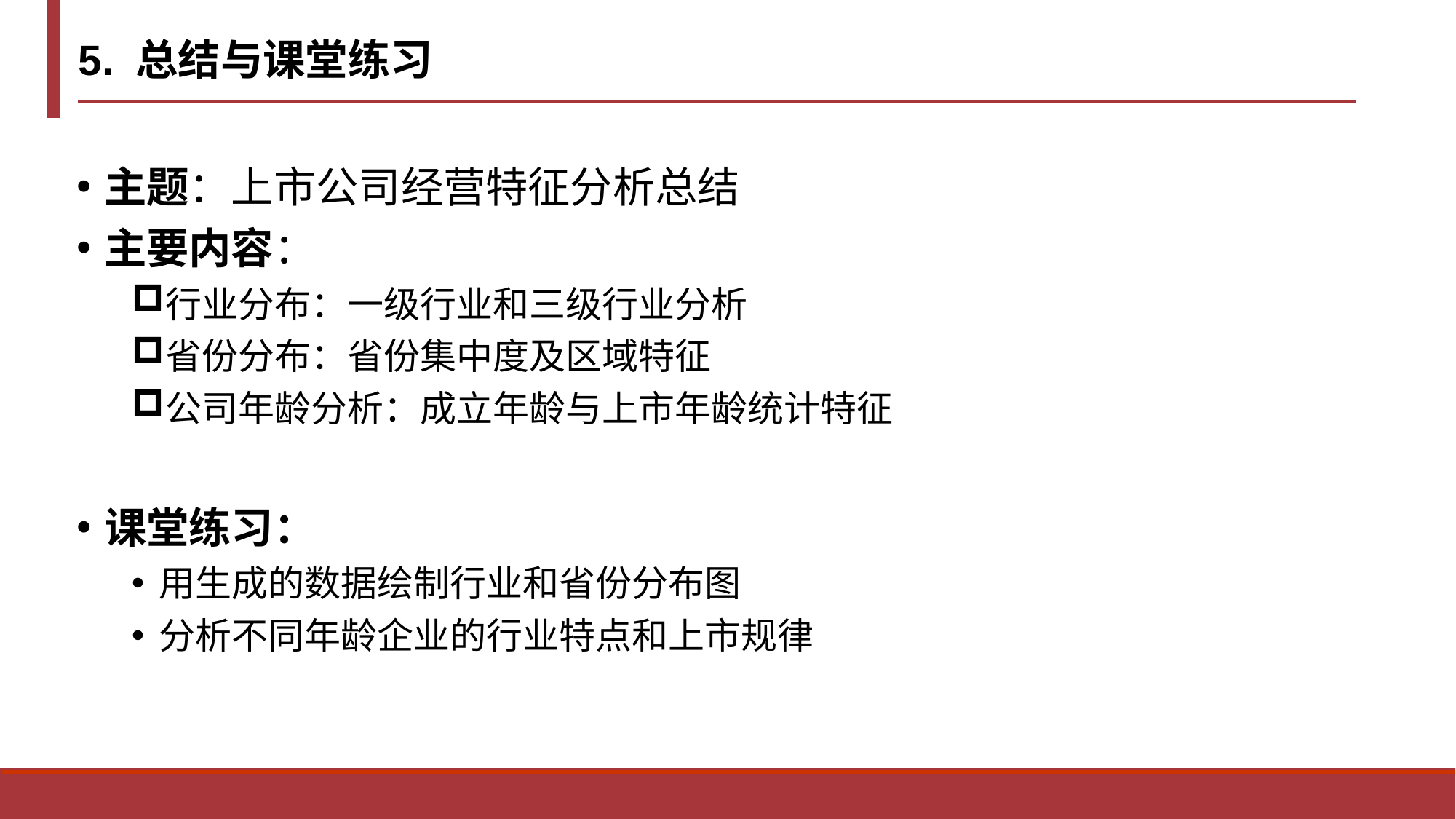

# 5. 总结与课堂练习
主题：上市公司经营特征分析总结
主要内容：
行业分布：一级行业和三级行业分析
省份分布：省份集中度及区域特征
公司年龄分析：成立年龄与上市年龄统计特征

课堂练习：
用生成的数据绘制行业和省份分布图
分析不同年龄企业的行业特点和上市规律